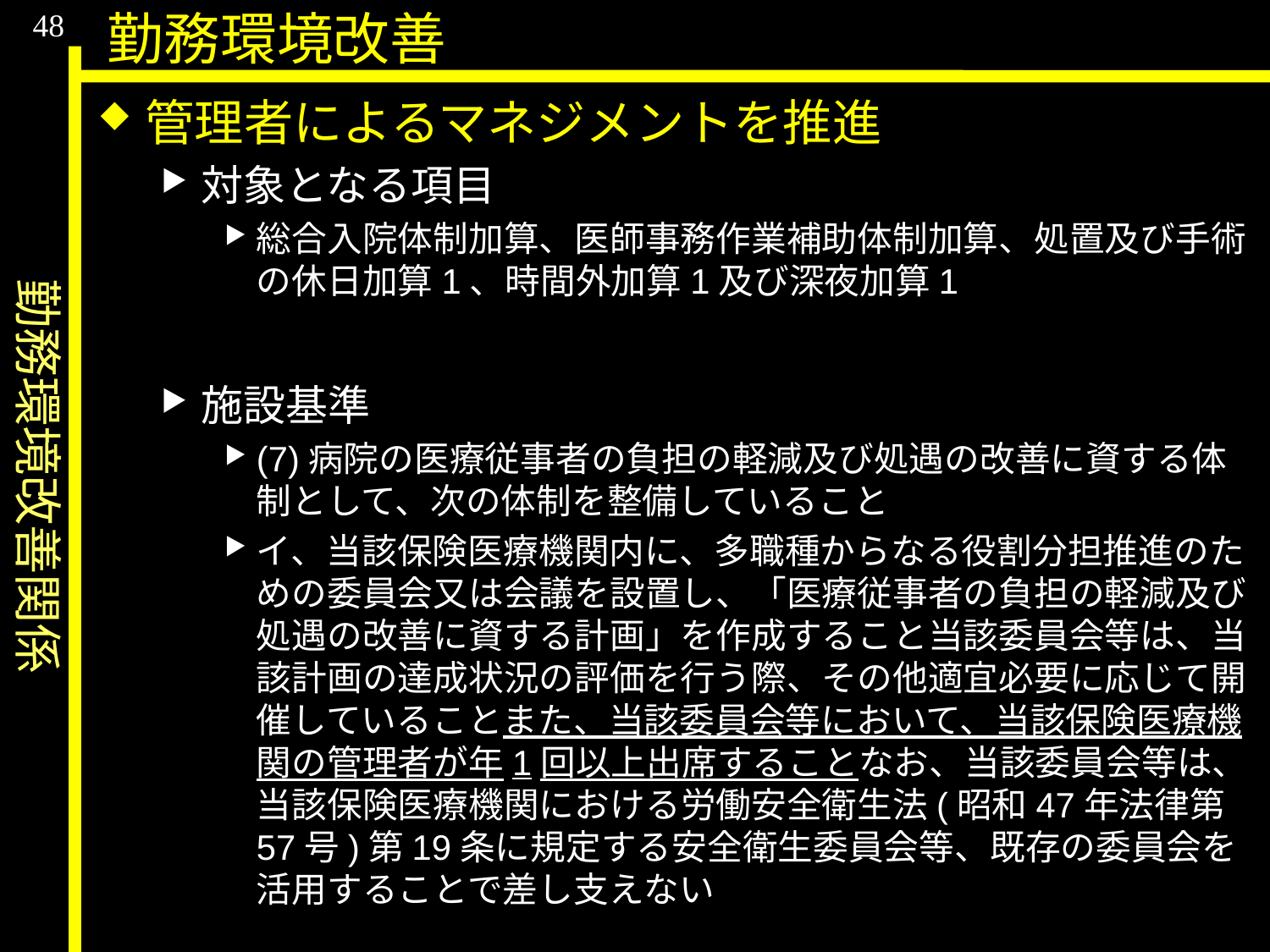

勤務環境改善関係
48
勤務環境改善

管理者によるマネジメントを推進
対象となる項目
総合入院体制加算、医師事務作業補助体制加算、処置及び手術の休日加算1、時間外加算1及び深夜加算1

施設基準
(7)病院の医療従事者の負担の軽減及び処遇の改善に資する体制として、次の体制を整備していること
イ、当該保険医療機関内に、多職種からなる役割分担推進のための委員会又は会議を設置し、「医療従事者の負担の軽減及び処遇の改善に資する計画」を作成すること当該委員会等は、当該計画の達成状況の評価を行う際、その他適宜必要に応じて開催していることまた、当該委員会等において、当該保険医療機関の管理者が年1回以上出席することなお、当該委員会等は、当該保険医療機関における労働安全衛生法(昭和47年法律第57号)第19条に規定する安全衛生委員会等、既存の委員会を活用することで差し支えない